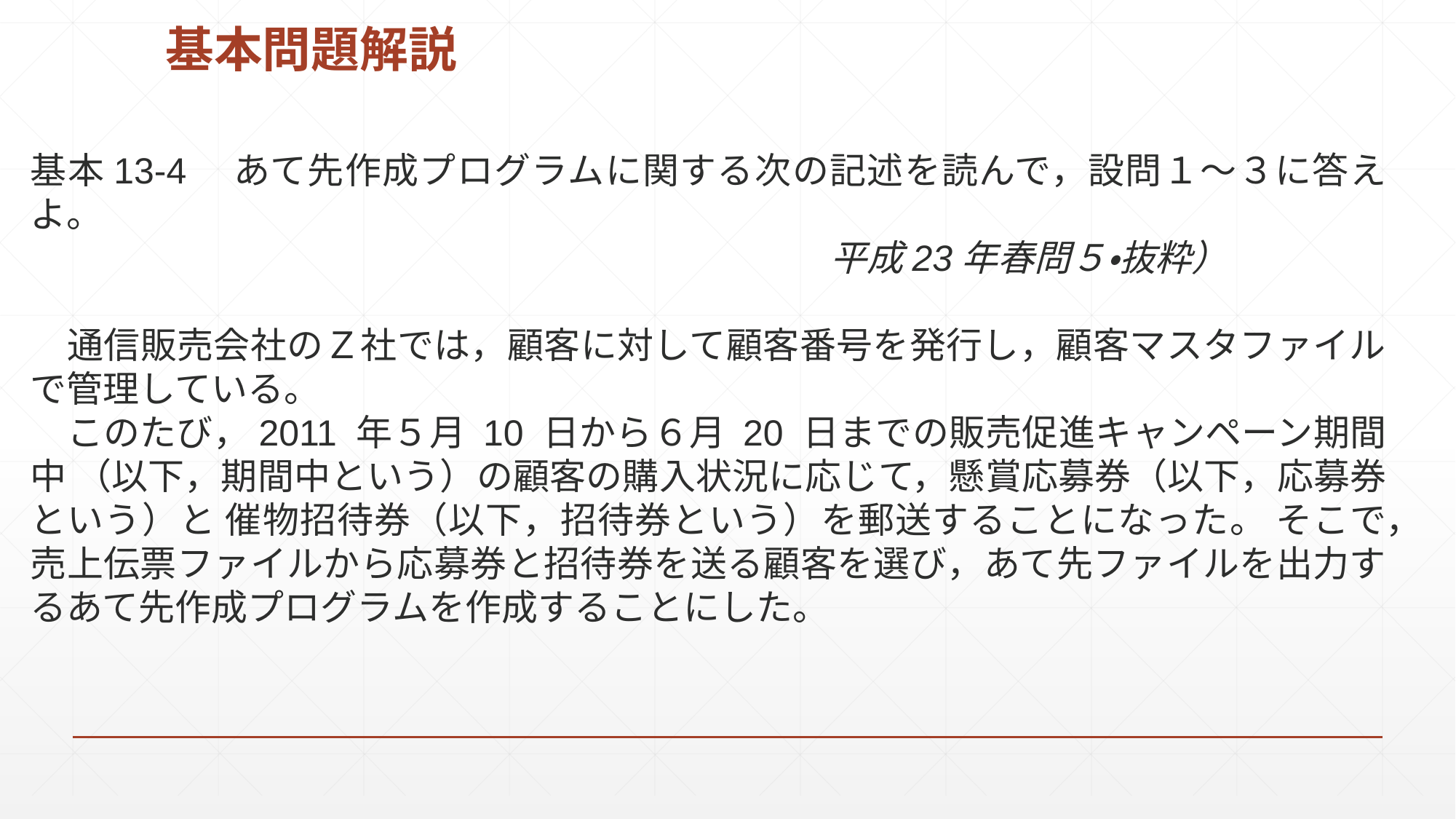

# 基本問題解説
基本13-4　あて先作成プログラムに関する次の記述を読んで，設問１～３に答えよ。
　　　　　　　　　　　　　　　　　　　　　　平成23年春問５・抜粋）

　通信販売会社のＺ社では，顧客に対して顧客番号を発行し，顧客マスタファイルで管理している。
　このたび，2011 年５月 10 日から６月 20 日までの販売促進キャンペーン期間中 （以下，期間中という）の顧客の購入状況に応じて，懸賞応募券（以下，応募券という）と 催物招待券（以下，招待券という）を郵送することになった。 そこで，売上伝票ファイルから応募券と招待券を送る顧客を選び，あて先ファイルを出力するあて先作成プログラムを作成することにした。